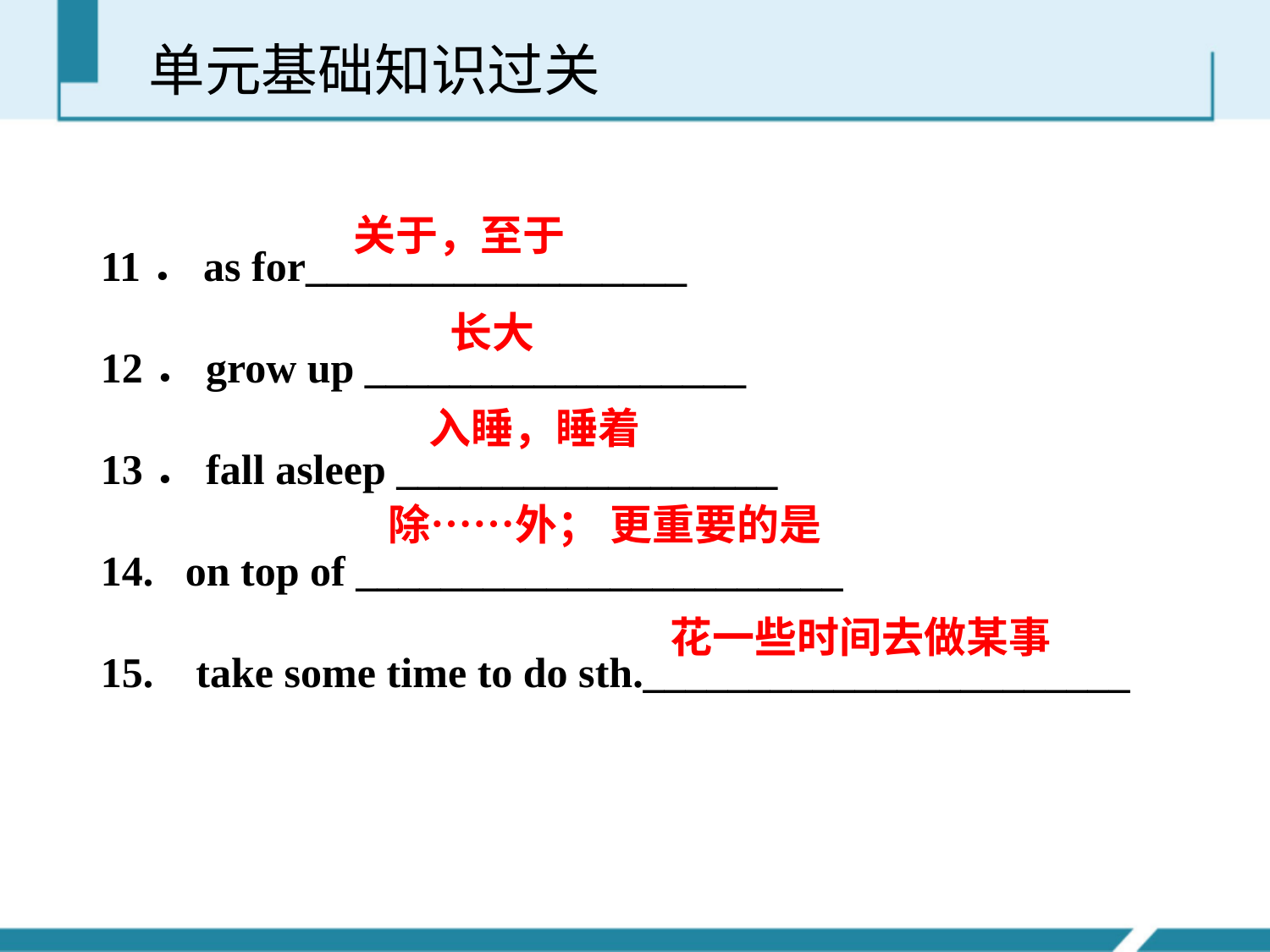

单元基础知识过关
11．as for__________________
12．grow up __________________
13．fall asleep __________________
14.   on top of _______________________
15.    take some time to do sth._______________________
关于，至于
长大
入睡，睡着
除……外； 更重要的是
花一些时间去做某事